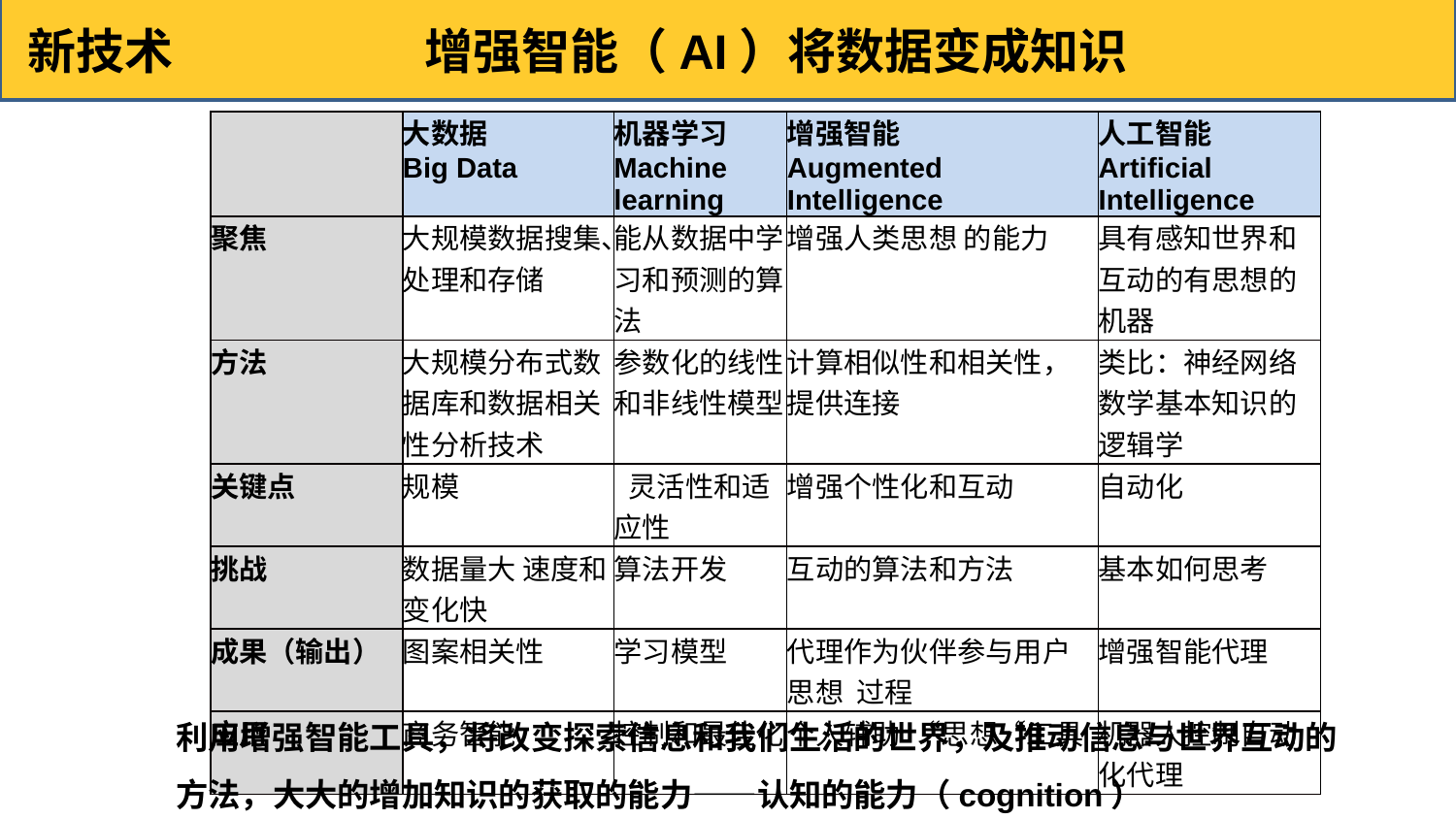

新技术                       增强智能（AI）将数据变成知识

|  | 大数据 Big Data | 机器学习Machine learning | 增强智能 Augmented Intelligence | 人工智能Artificial Intelligence |
| --- | --- | --- | --- | --- |
| 聚焦 | 大规模数据搜集、处理和存储 | 能从数据中学习和预测的算法 | 增强人类思想 的能力 | 具有感知世界和互动的有思想的机器 |
| 方法 | 大规模分布式数据库和数据相关性分析技术 | 参数化的线性和非线性模型 | 计算相似性和相关性，提供连接 | 类比：神经网络数学基本知识的逻辑学 |
| 关键点 | 规模 | 灵活性和适应性 | 增强个性化和互动 | 自动化 |
| 挑战 | 数据量大 速度和变化快 | 算法开发 | 互动的算法和方法 | 基本如何思考 |
| 成果（输出） | 图案相关性 | 学习模型 | 代理作为伙伴参与用户思想 过程 | 增强智能代理 |
| 应用 | 商务智能 | 控制和最佳化 | 个人辅助 “思想“工具 | 机器人控制自动化代理 |

利用增强智能工具，将改变探索信息和我们生活的世界，及推动信息与世界互动的方法，大大的增加知识的获取的能力——认知的能力（cognition）
38